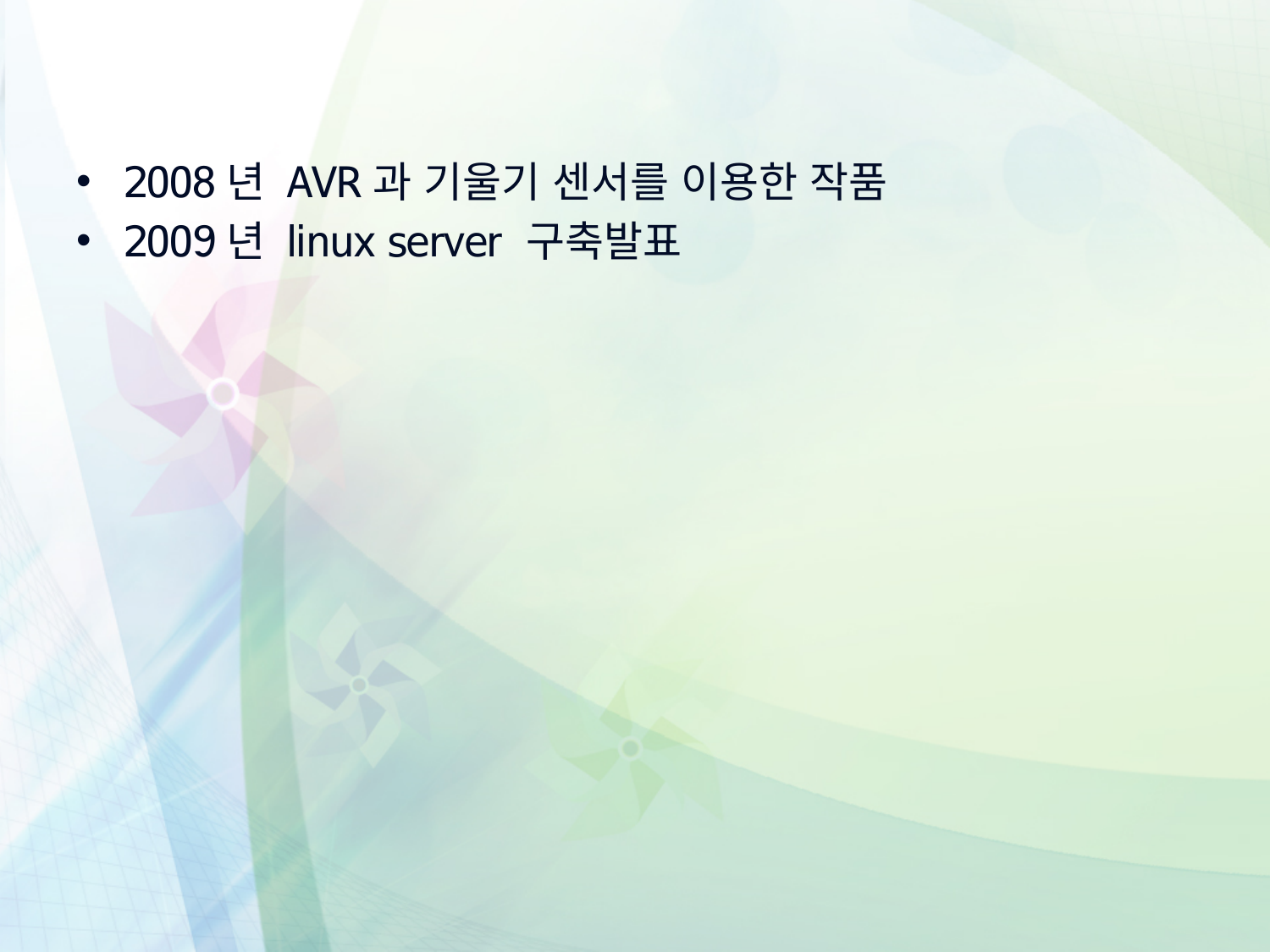

#
2008년 AVR과 기울기 센서를 이용한 작품
2009년 linux server 구축발표